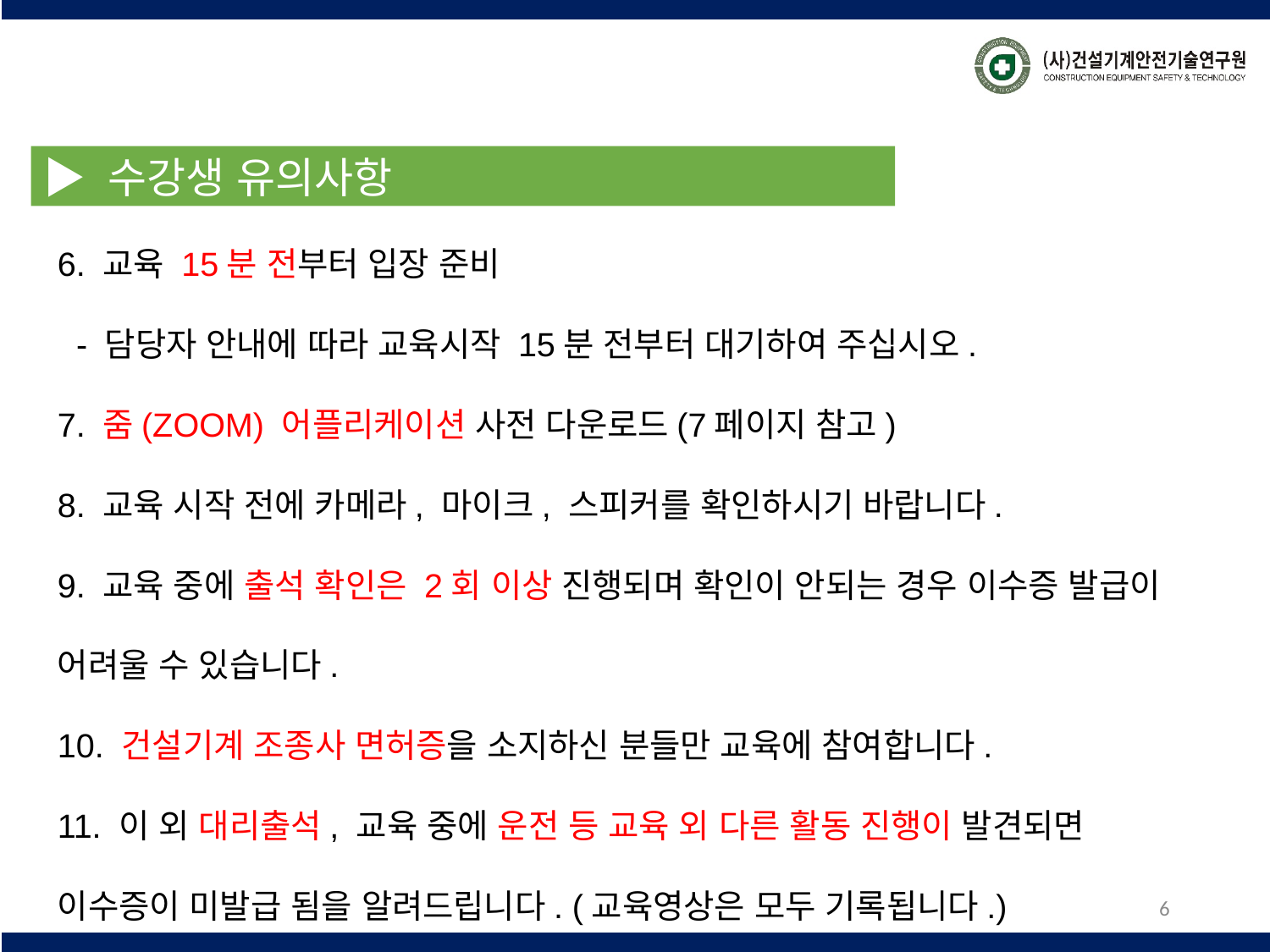

▶ 수강생 유의사항
6. 교육 15분 전부터 입장 준비
  - 담당자 안내에 따라 교육시작 15분 전부터 대기하여 주십시오.
7. 줌(ZOOM) 어플리케이션 사전 다운로드(7페이지 참고)
8. 교육 시작 전에 카메라, 마이크, 스피커를 확인하시기 바랍니다.
9. 교육 중에 출석 확인은 2회 이상 진행되며 확인이 안되는 경우 이수증 발급이 어려울 수 있습니다.
10. 건설기계 조종사 면허증을 소지하신 분들만 교육에 참여합니다.
11. 이 외 대리출석, 교육 중에 운전 등 교육 외 다른 활동 진행이 발견되면 이수증이 미발급 됨을 알려드립니다. (교육영상은 모두 기록됩니다.)

6